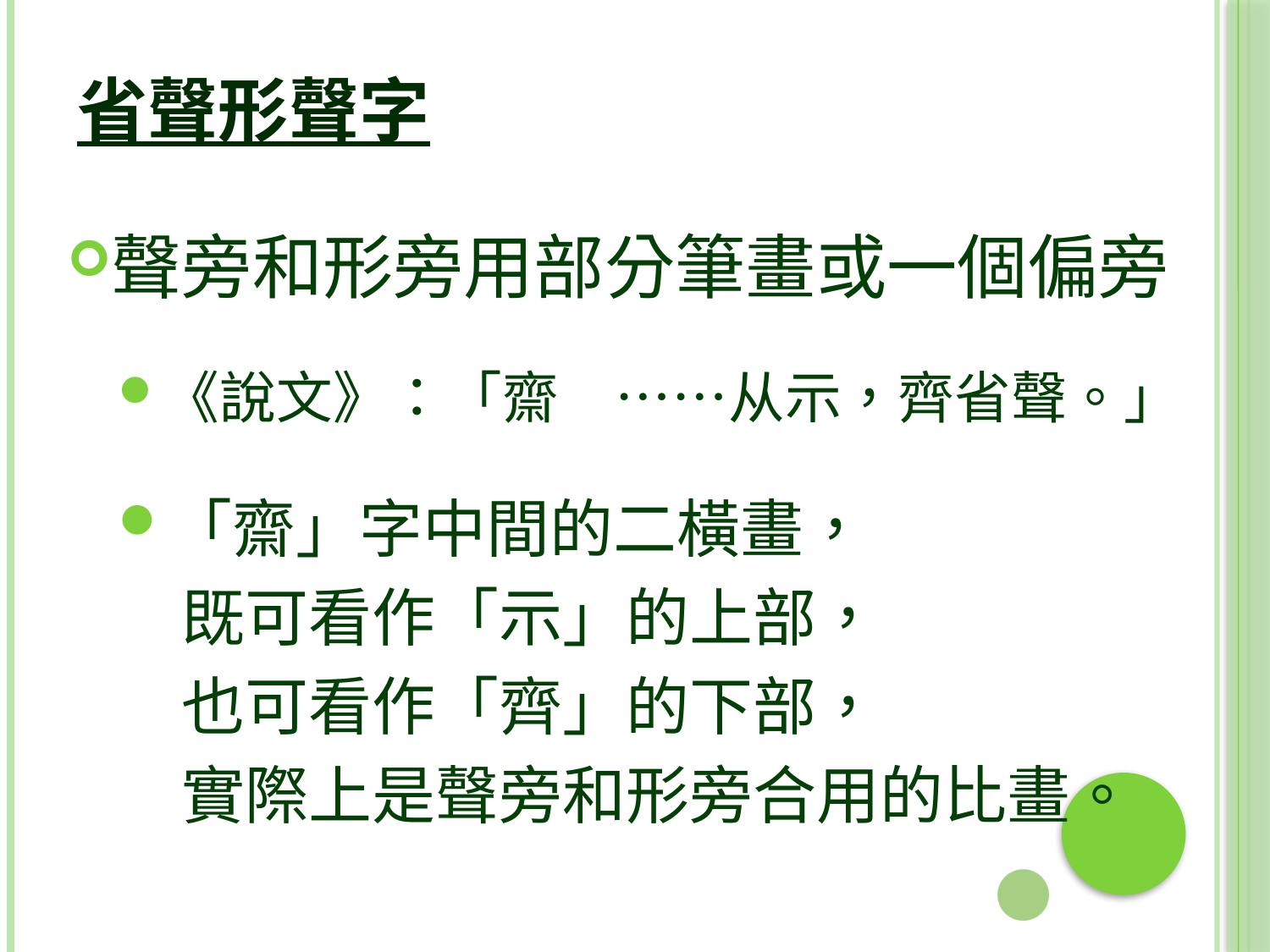

# 省聲形聲字
聲旁和形旁用部分筆畫或一個偏旁

《說文》：「齋　……从示，齊省聲。」

「齋」字中間的二橫畫，
　既可看作「示」的上部，
　也可看作「齊」的下部，
　實際上是聲旁和形旁合用的比畫。